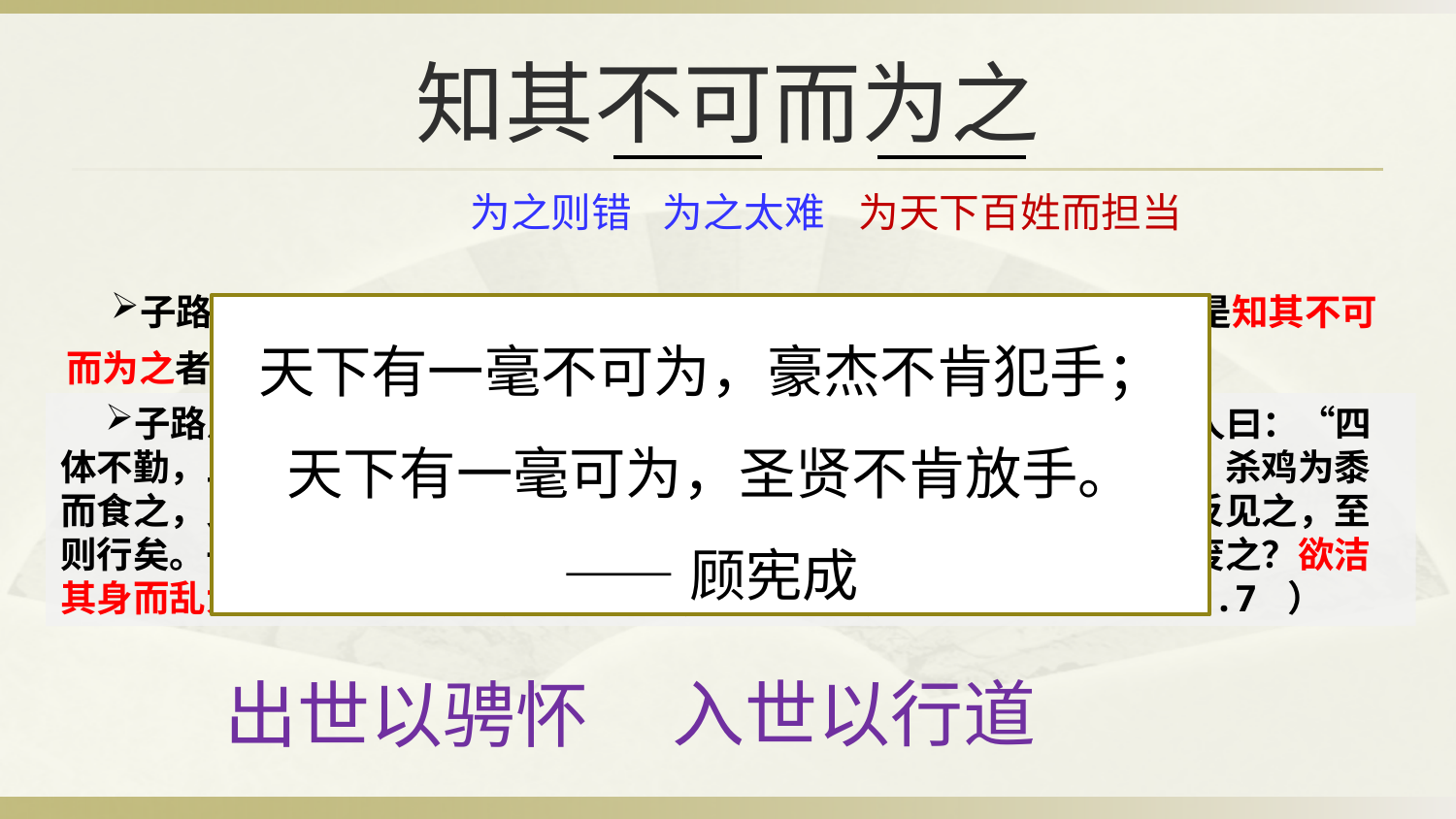

# 知其不可而为之
为之则错
为之太难
为天下百姓而担当
子路宿于石门，晨门曰：“奚自？”子路曰：“自孔氏。”曰：“是知其不可而为之者与？”（ 14.38 ）
天下有一毫不可为，豪杰不肯犯手；
天下有一毫可为，圣贤不肯放手。
——顾宪成
子路从而后，遇丈人，以杖荷蓧，子路问曰：“子见夫子乎？”丈人曰：“四体不勤，五谷不分，孰为夫子？”植其杖而芸。子路拱而立。止子路宿，杀鸡为黍而食之，见其二子焉。明日，子路行以告，子曰：“隐者也。”使子路反见之，至则行矣。子路曰：“不仕无义。长幼之节不可废也，君臣之义如之何其废之？欲洁其身而乱大伦。君子之仕也，行其义也，道之不行，已知之矣。”（ 18.7 ）
入世以行道
出世以骋怀